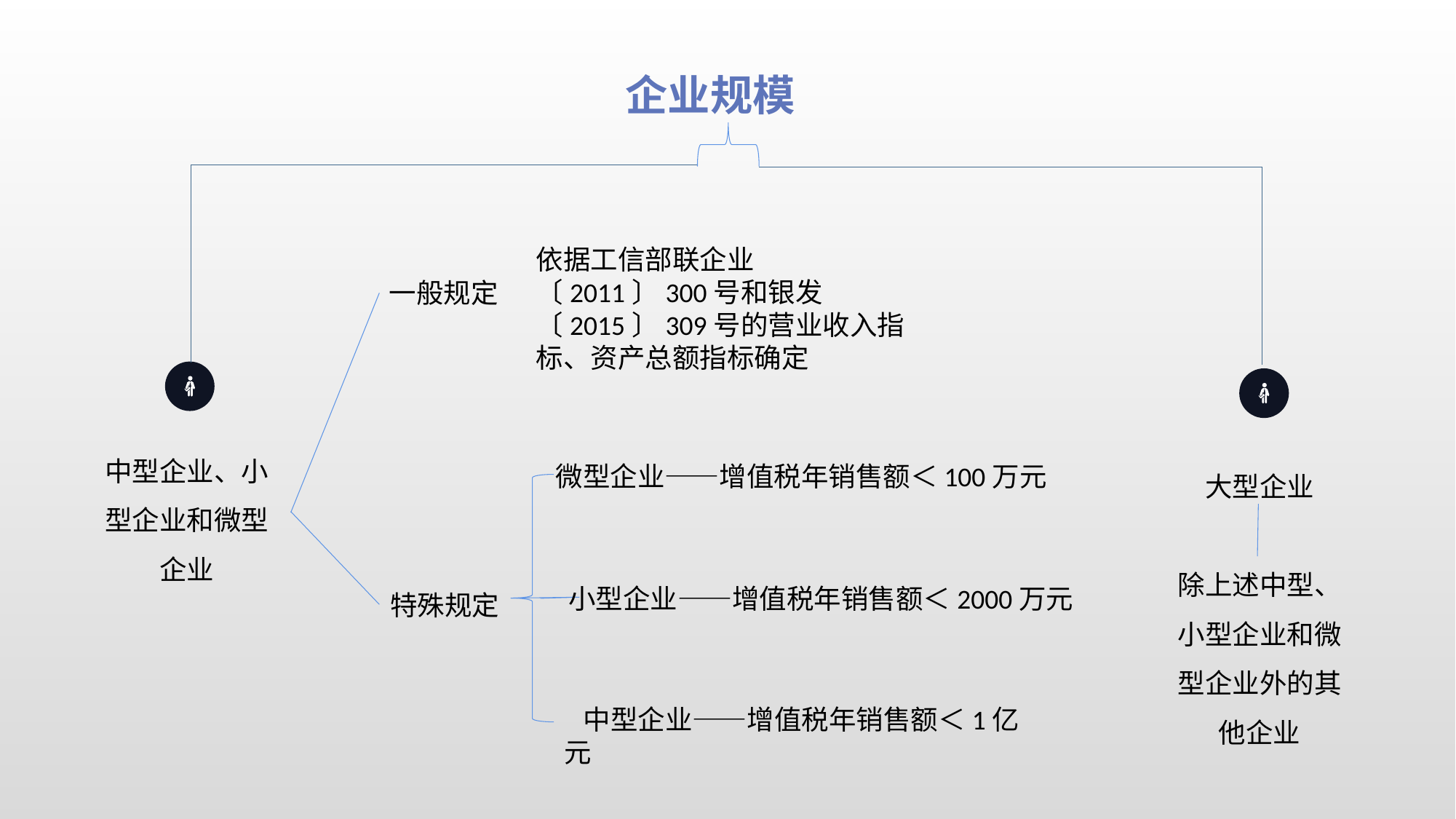

企业规模

依据工信部联企业〔2011〕300号和银发〔2015〕309号的营业收入指标、资产总额指标确定
一般规定

中型企业、小型企业和微型企业
大型企业

除上述中型、小型企业和微型企业外的其他企业
微型企业——增值税年销售额＜100万元

小型企业——增值税年销售额＜2000万元
特殊规定

  中型企业——增值税年销售额＜1亿元